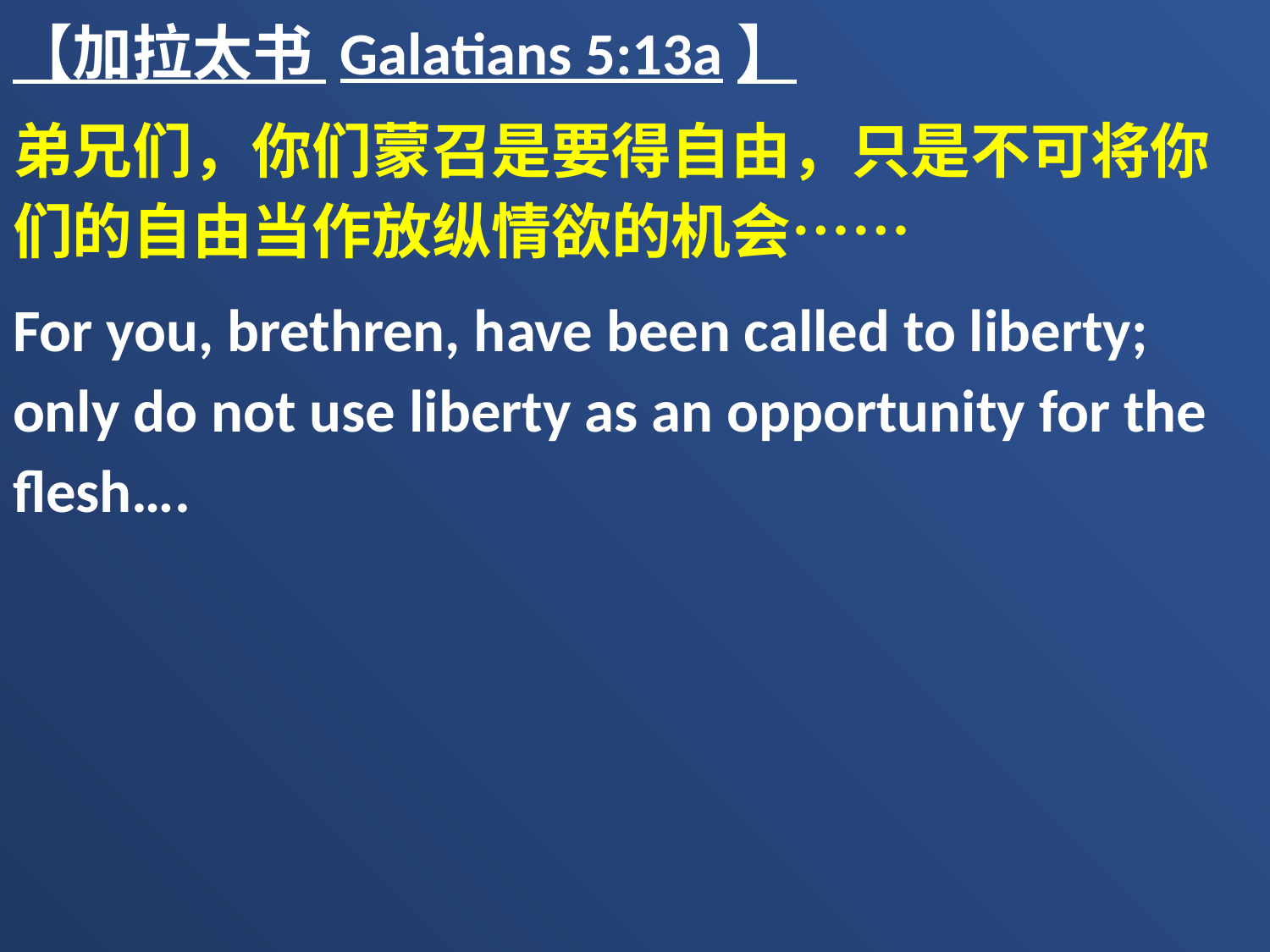

【加拉太书 Galatians 5:13a】
弟兄们，你们蒙召是要得自由，只是不可将你们的自由当作放纵情欲的机会……
For you, brethren, have been called to liberty; only do not use liberty as an opportunity for the flesh….